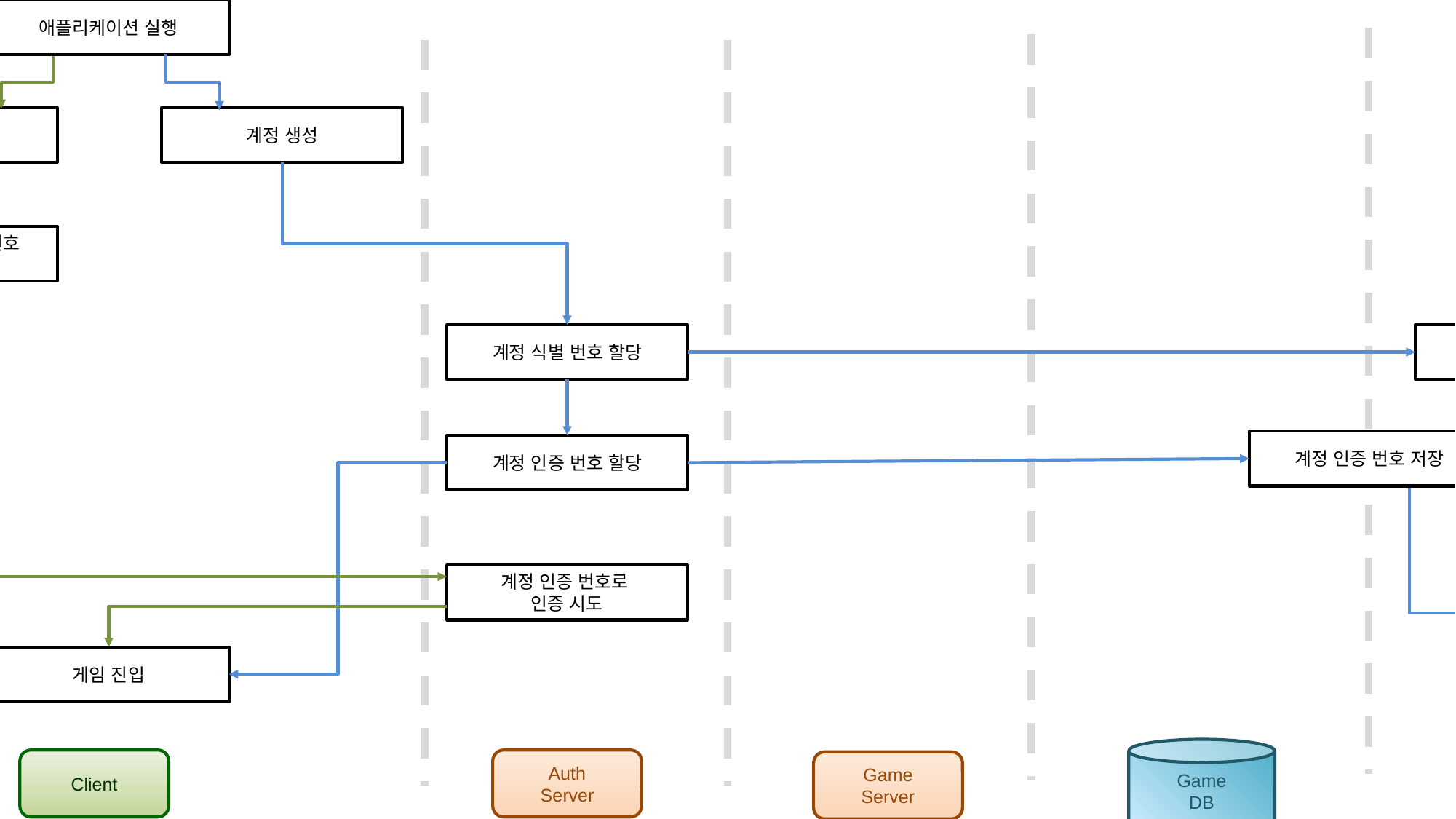

애플리케이션 실행
로그인
계정 생성
저장된 계정 인증 번호
가져오기
계정 식별 번호 할당
플레이어 정보에
계정 식별 번호 저장
계정 인증 번호 저장
계정 인증 번호 할당
계정 인증 번호로
인증 시도
게임 진입
Auth
DB
Game
DB
Auth
Server
Client
Game
Server